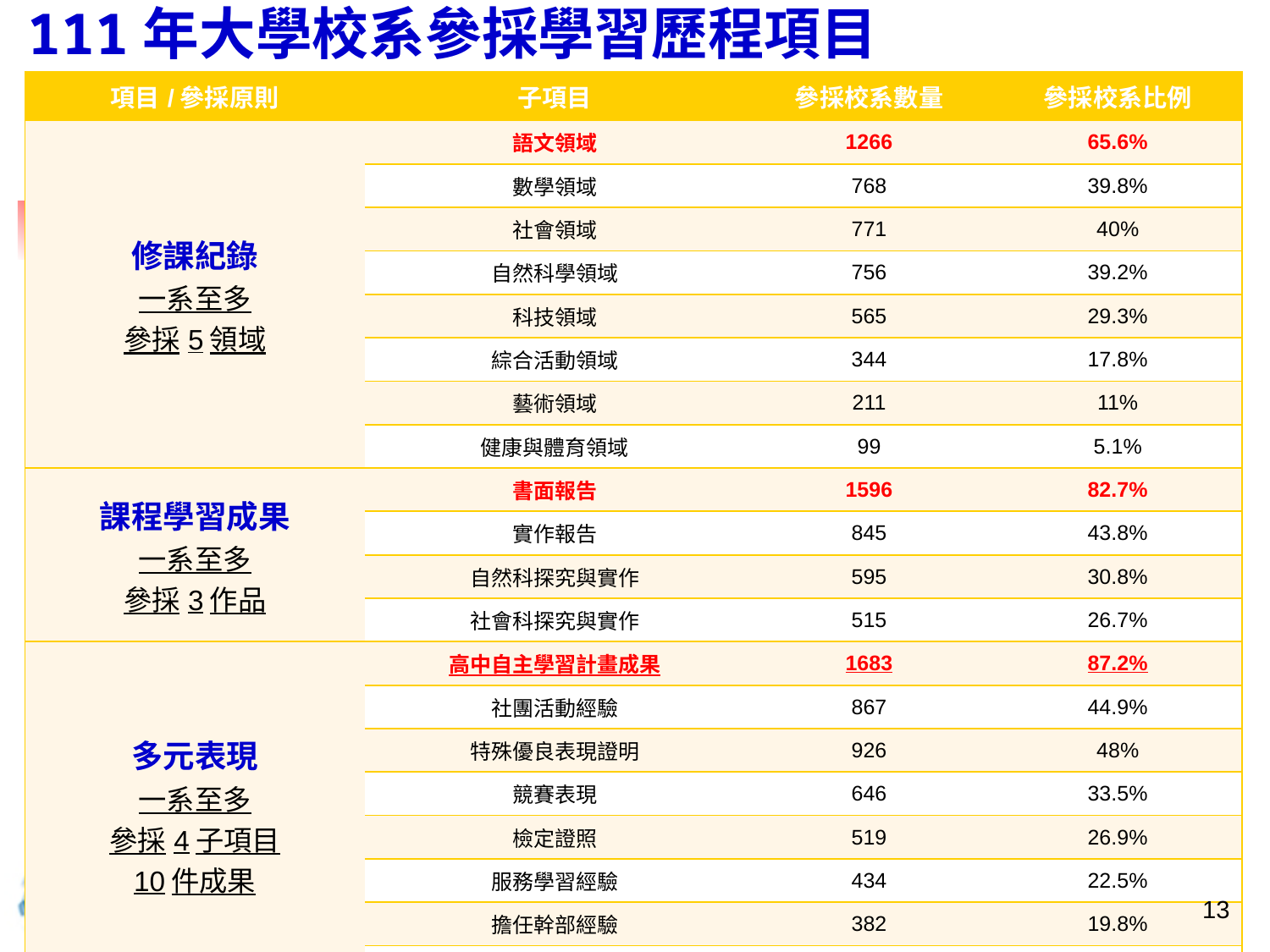

# 111年大學校系參採學習歷程項目
| 項目/參採原則 | 子項目 | 參採校系數量 | 參採校系比例 |
| --- | --- | --- | --- |
| 修課紀錄 一系至多 參採5領域 | 語文領域 | 1266 | 65.6% |
|  | 數學領域 | 768 | 39.8% |
|  | 社會領域 | 771 | 40% |
|  | 自然科學領域 | 756 | 39.2% |
|  | 科技領域 | 565 | 29.3% |
|  | 綜合活動領域 | 344 | 17.8% |
|  | 藝術領域 | 211 | 11% |
|  | 健康與體育領域 | 99 | 5.1% |
| 課程學習成果 一系至多 參採3作品 | 書面報告 | 1596 | 82.7% |
|  | 實作報告 | 845 | 43.8% |
|  | 自然科探究與實作 | 595 | 30.8% |
|  | 社會科探究與實作 | 515 | 26.7% |
| 多元表現 一系至多 參採4子項目 10件成果 | 高中自主學習計畫成果 | 1683 | 87.2% |
|  | 社團活動經驗 | 867 | 44.9% |
|  | 特殊優良表現證明 | 926 | 48% |
|  | 競賽表現 | 646 | 33.5% |
|  | 檢定證照 | 519 | 26.9% |
|  | 服務學習經驗 | 434 | 22.5% |
|  | 擔任幹部經驗 | 382 | 19.8% |
|  | 非修課紀錄的成果報告 | 378 | 19.6% |
13